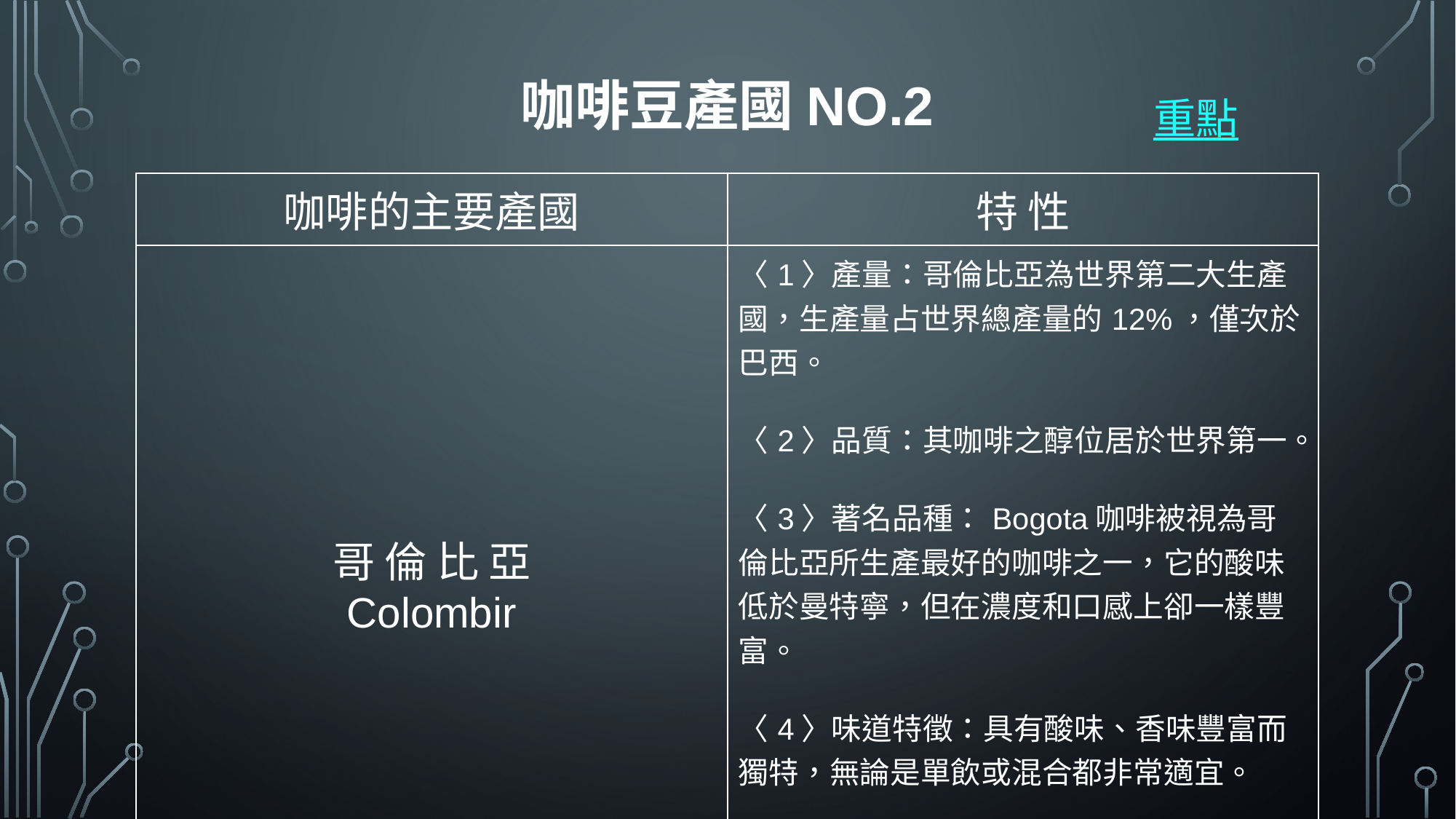

# 咖啡豆產國No.2
重點
| 咖啡的主要產國 | 特 性 |
| --- | --- |
| 哥 倫 比 亞 Colombir | 〈1〉產量：哥倫比亞為世界第二大生產國，生產量占世界總產量的12%，僅次於巴西。 〈2〉品質：其咖啡之醇位居於世界第一。 〈3〉著名品種：Bogota咖啡被視為哥倫比亞所生產最好的咖啡之一，它的酸味低於曼特寧，但在濃度和口感上卻一樣豐富。 〈4〉味道特徵：具有酸味、香味豐富而獨特，無論是單飲或混合都非常適宜。 〈5〉外型：生產的咖啡豆粒大渾圓，呈淡綠色 |